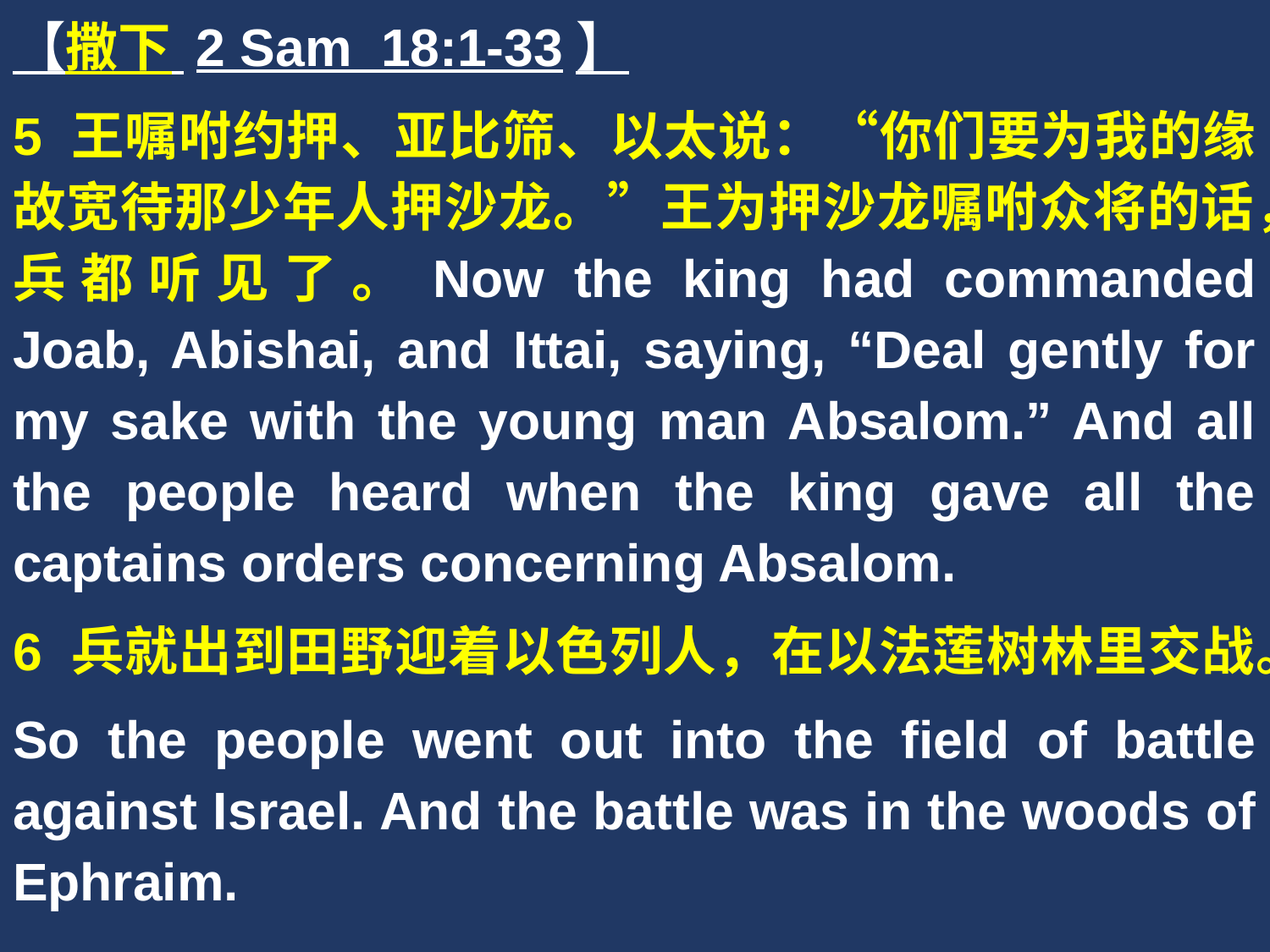

【撒下 2 Sam  18:1-33】
5 王嘱咐约押、亚比筛、以太说：“你们要为我的缘故宽待那少年人押沙龙。”王为押沙龙嘱咐众将的话，兵都听见了。Now the king had commanded Joab, Abishai, and Ittai, saying, “Deal gently for my sake with the young man Absalom.” And all the people heard when the king gave all the captains orders concerning Absalom.
6 兵就出到田野迎着以色列人，在以法莲树林里交战。
So the people went out into the field of battle against Israel. And the battle was in the woods of Ephraim.